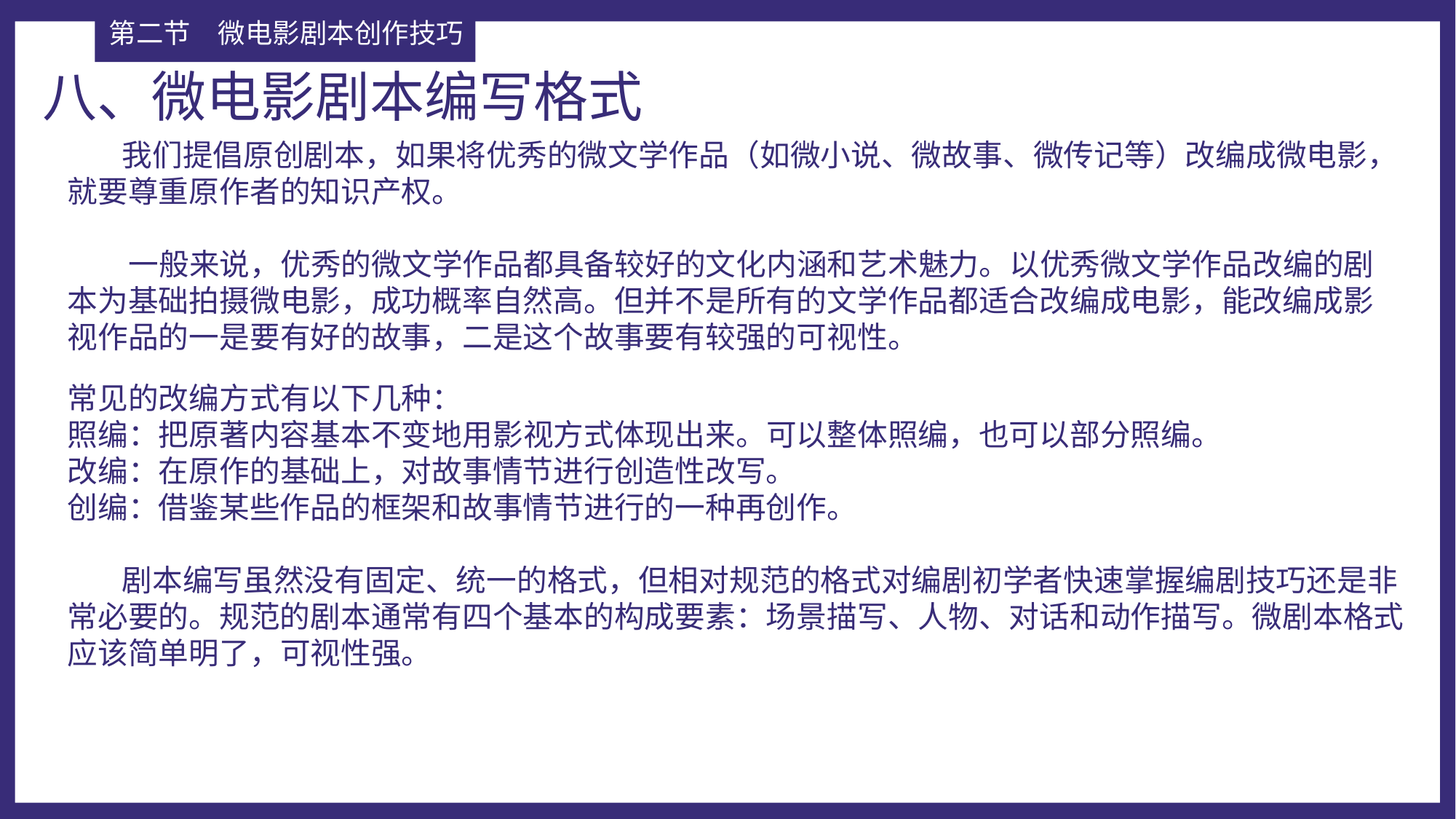

第二节	微电影剧本创作技巧
八、微电影剧本编写格式
       我们提倡原创剧本，如果将优秀的微文学作品（如微小说、微故事、微传记等）改编成微电影，就要尊重原作者的知识产权。

        一般来说，优秀的微文学作品都具备较好的文化内涵和艺术魅力。以优秀微文学作品改编的剧本为基础拍摄微电影，成功概率自然高。但并不是所有的文学作品都适合改编成电影，能改编成影视作品的一是要有好的故事，二是这个故事要有较强的可视性。
常见的改编方式有以下几种：
照编：把原著内容基本不变地用影视方式体现出来。可以整体照编，也可以部分照编。
改编：在原作的基础上，对故事情节进行创造性改写。
创编：借鉴某些作品的框架和故事情节进行的一种再创作。

       剧本编写虽然没有固定、统一的格式，但相对规范的格式对编剧初学者快速掌握编剧技巧还是非常必要的。规范的剧本通常有四个基本的构成要素：场景描写、人物、对话和动作描写。微剧本格式应该简单明了，可视性强。